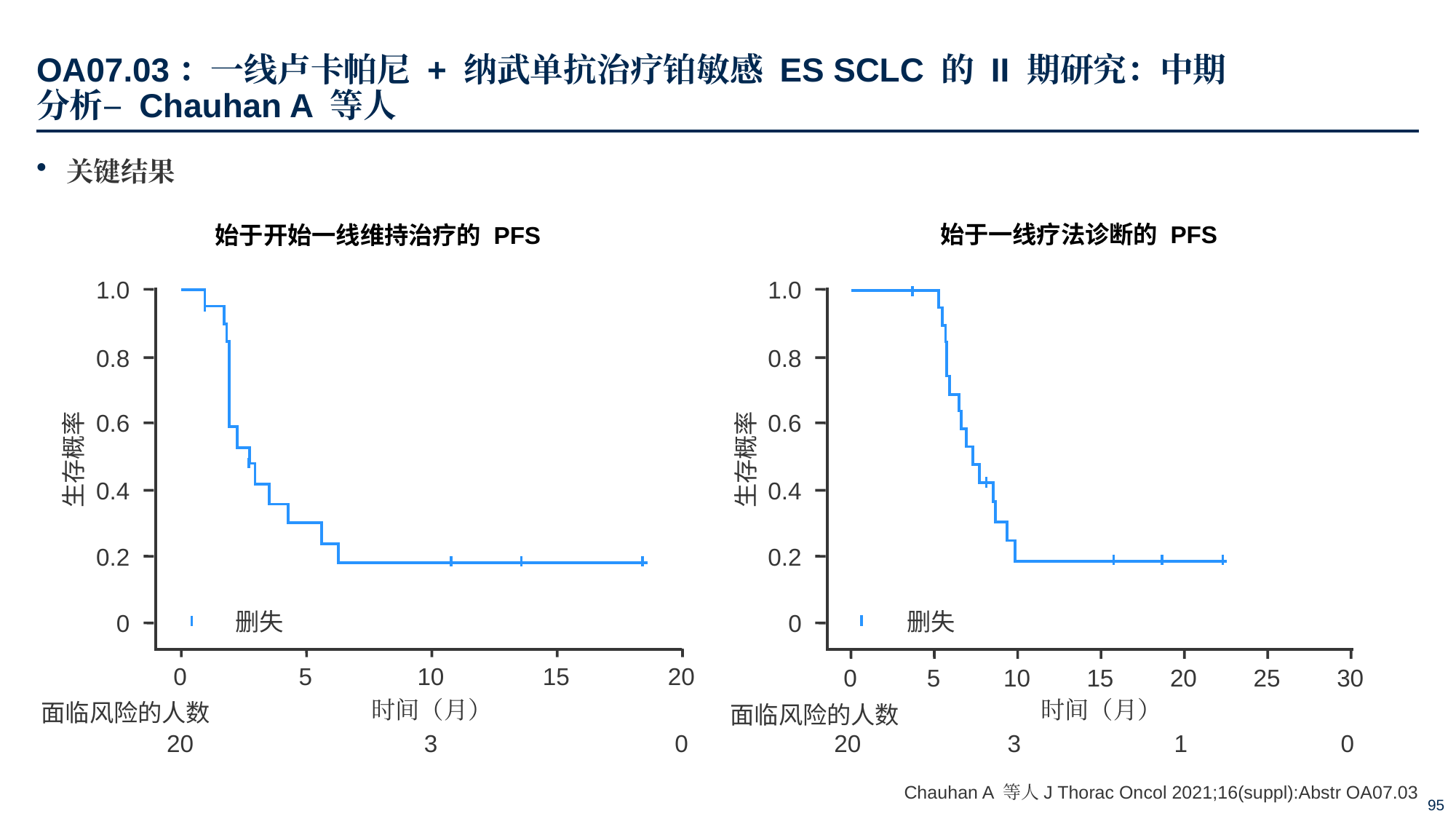

# OA07.03：一线卢卡帕尼 + 纳武单抗治疗铂敏感 ES SCLC 的 II 期研究：中期分析– Chauhan A 等人
关键结果
始于一线疗法诊断的 PFS
始于开始一线维持治疗的 PFS
1.0

0.8

0.6

生存概率
0.4

0.2

0

1.0

0.8

0.6

生存概率
0.4

0.2

0

删失
删失

0
5
10
15
20

0
5
10
15
20
25
30
时间（月）
时间（月）
面临风险的人数
面临风险的人数
20
3
0
20

3
1
0
Chauhan A 等人J Thorac Oncol 2021;16(suppl):Abstr OA07.03